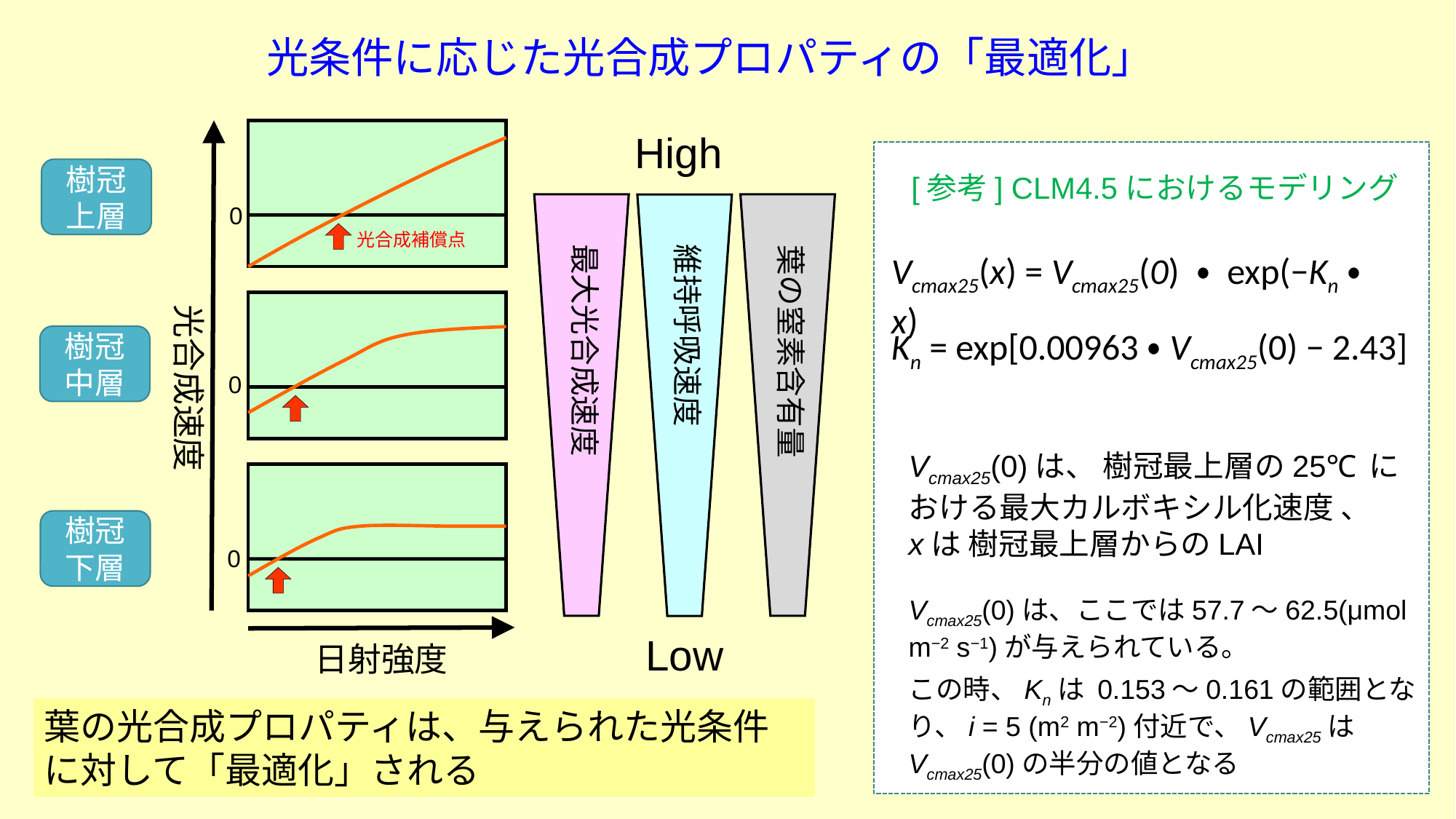

光条件に応じた光合成プロパティの「最適化」

High

樹冠上層
[参考] CLM4.5におけるモデリング

0

光合成補償点

最大光合成速度
維持呼吸速度
葉の窒素含有量
Vcmax25(x) = Vcmax25(0) ・ exp(−Kn・x)

光合成速度
Kn = exp[0.00963・Vcmax25(0) − 2.43]
樹冠中層

0

Vcmax25(0)は、 樹冠最上層の25℃における最大カルボキシル化速度 、
xは 樹冠最上層からのLAI

樹冠下層

0

Vcmax25(0)は、ここでは57.7～62.5(μmol m−2 s−1)が与えられている。
この時、Knは 0.153～0.161の範囲となり、i = 5 (m2 m−2)付近で、Vcmax25はVcmax25(0)の半分の値となる
Low

日射強度
葉の光合成プロパティは、与えられた光条件に対して「最適化」される